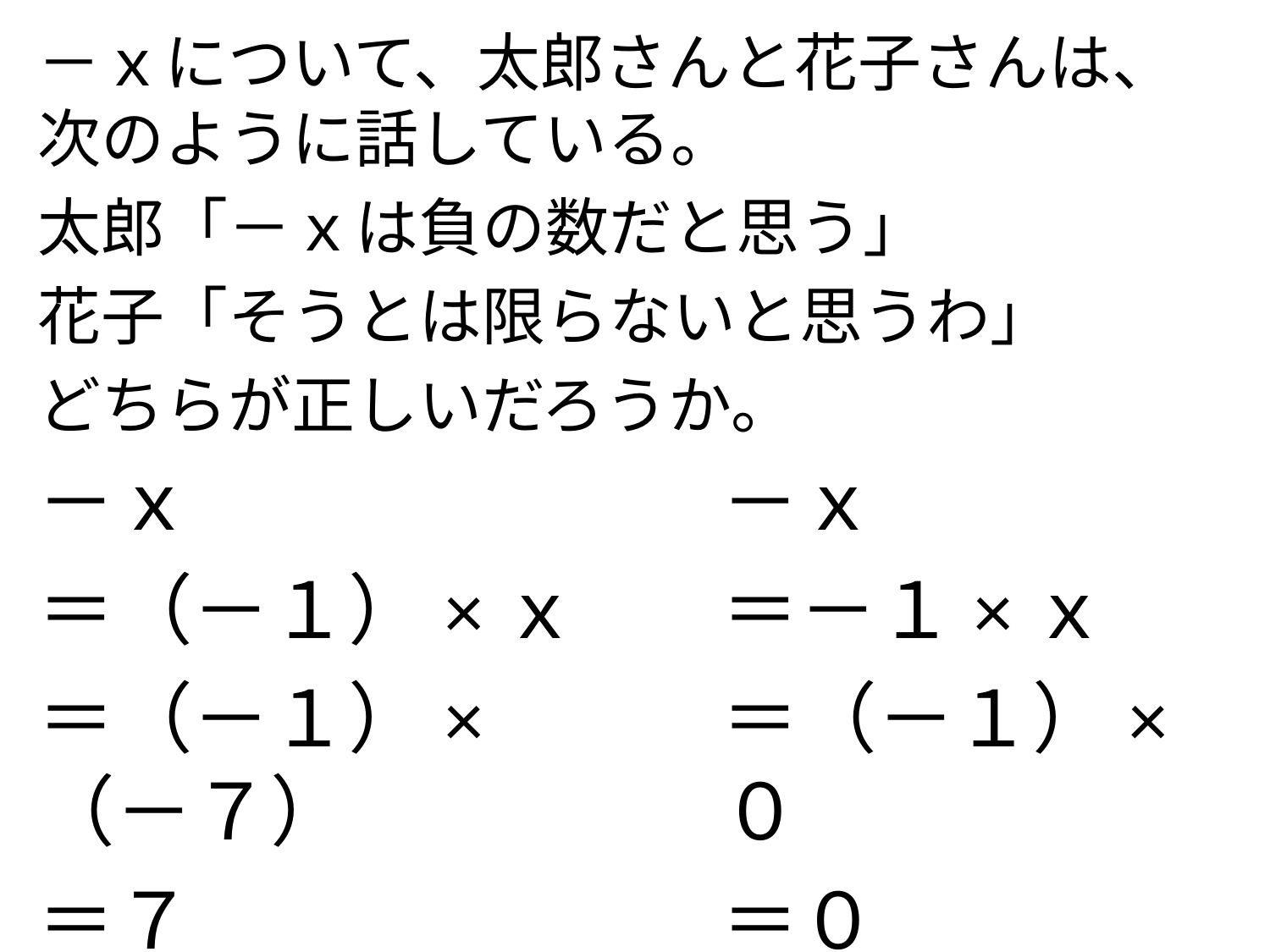

－ｘについて、太郎さんと花子さんは、次のように話している。
太郎「－ｘは負の数だと思う」
花子「そうとは限らないと思うわ」
どちらが正しいだろうか。
－ｘ
＝（－１）×ｘ
＝（－１）×（－７）
＝７
－ｘ
＝－１×ｘ
＝（－１）×０
＝０